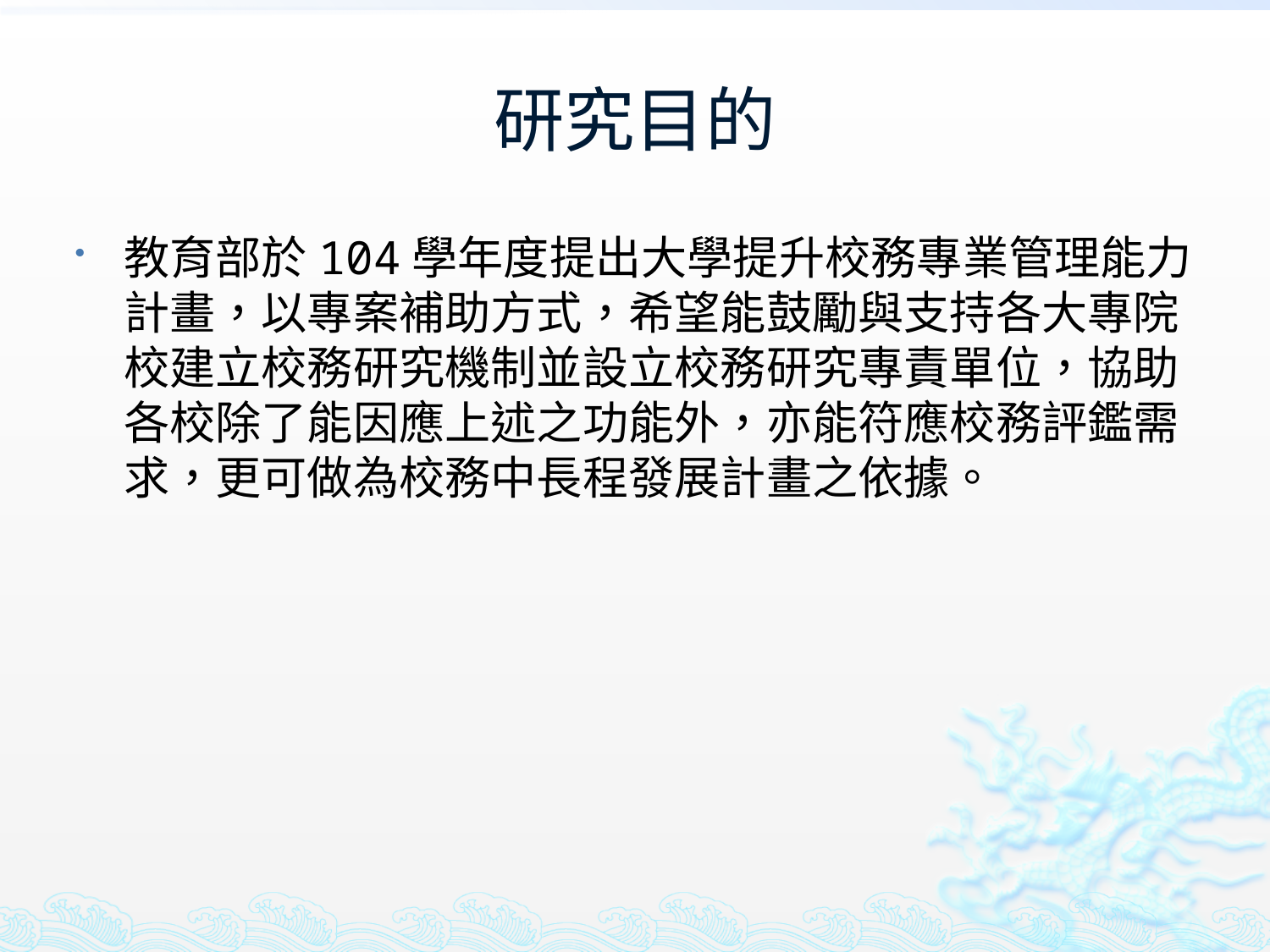

# 研究目的
教育部於104學年度提出大學提升校務專業管理能力計畫，以專案補助方式，希望能鼓勵與支持各大專院校建立校務研究機制並設立校務研究專責單位，協助各校除了能因應上述之功能外，亦能符應校務評鑑需求，更可做為校務中長程發展計畫之依據。